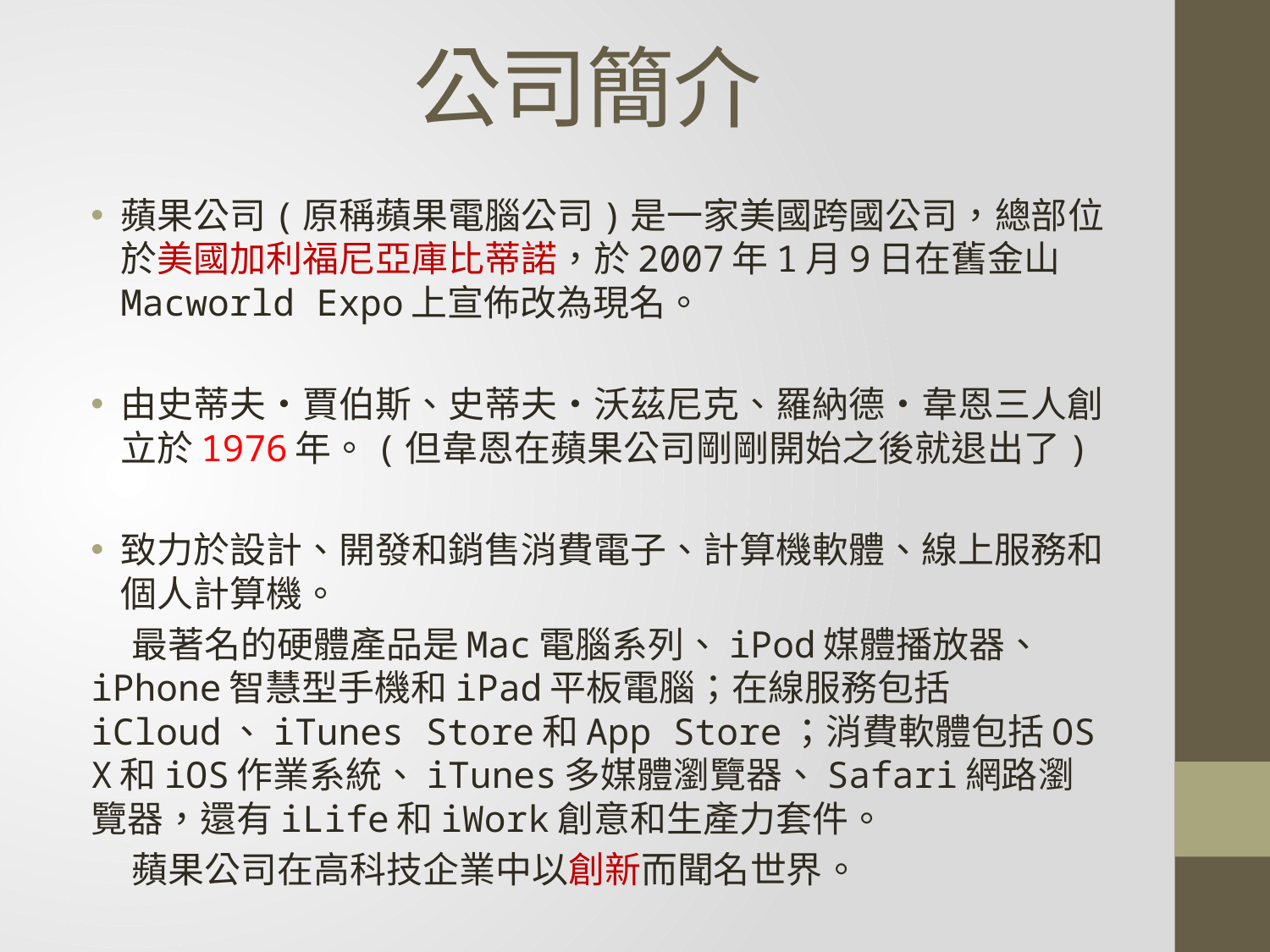

# 公司簡介
蘋果公司(原稱蘋果電腦公司)是一家美國跨國公司，總部位於美國加利福尼亞庫比蒂諾，於2007年1月9日在舊金山Macworld Expo上宣佈改為現名。

由史蒂夫•賈伯斯、史蒂夫•沃茲尼克、羅納德•韋恩三人創立於1976年。(但韋恩在蘋果公司剛剛開始之後就退出了)

致力於設計、開發和銷售消費電子、計算機軟體、線上服務和個人計算機。
    最著名的硬體產品是Mac電腦系列、iPod媒體播放器、      iPhone智慧型手機和iPad平板電腦；在線服務包括iCloud、iTunes Store和App Store；消費軟體包括OS X和iOS作業系統、iTunes多媒體瀏覽器、Safari網路瀏覽器，還有iLife和iWork創意和生產力套件。
    蘋果公司在高科技企業中以創新而聞名世界。